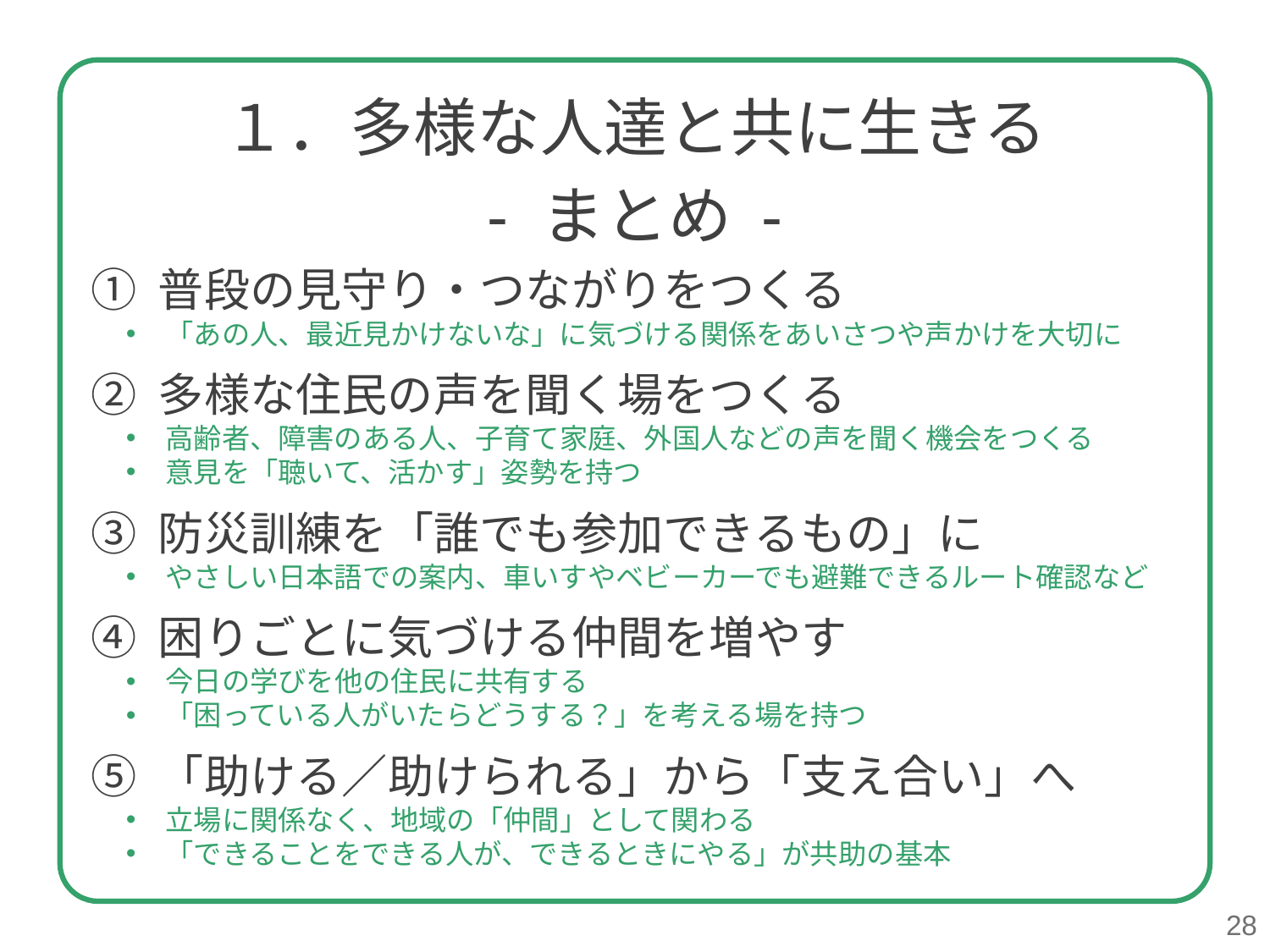

１．多様な人達と共に生きる
① 普段の見守り・つながりをつくる
「あの人、最近見かけないな」に気づける関係をあいさつや声かけを大切に
② 多様な住民の声を聞く場をつくる
高齢者、障害のある人、子育て家庭、外国人などの声を聞く機会をつくる
意見を「聴いて、活かす」姿勢を持つ
③ 防災訓練を「誰でも参加できるもの」に
やさしい日本語での案内、車いすやベビーカーでも避難できるルート確認など
④ 困りごとに気づける仲間を増やす
今日の学びを他の住民に共有する
「困っている人がいたらどうする？」を考える場を持つ
⑤ 「助ける／助けられる」から「支え合い」へ
立場に関係なく、地域の「仲間」として関わる
「できることをできる人が、できるときにやる」が共助の基本
28